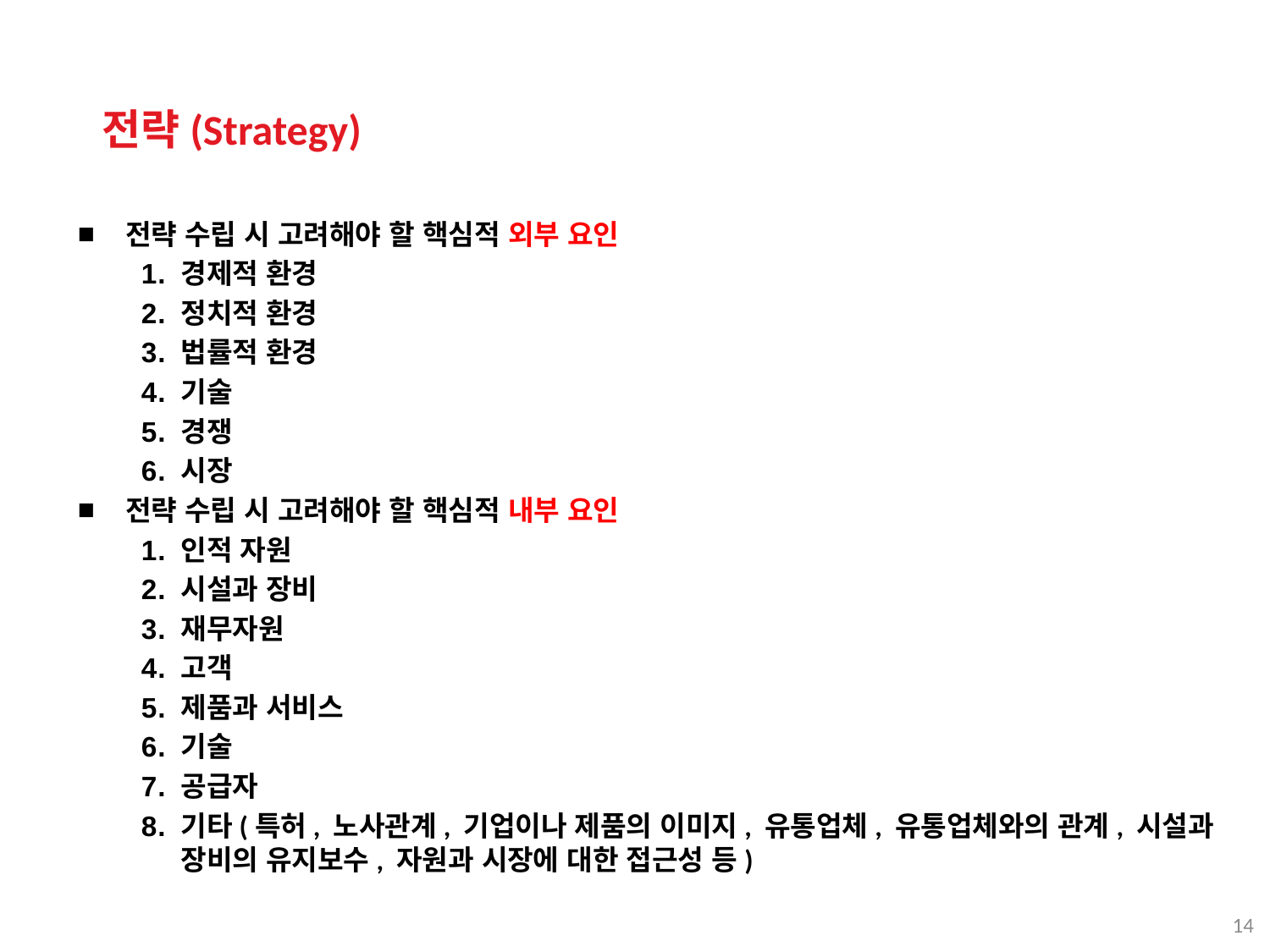

전략(Strategy)
전략 수립 시 고려해야 할 핵심적 외부 요인
경제적 환경
정치적 환경
법률적 환경
기술
경쟁
시장
전략 수립 시 고려해야 할 핵심적 내부 요인
인적 자원
시설과 장비
재무자원
고객
제품과 서비스
기술
공급자
기타(특허, 노사관계, 기업이나 제품의 이미지, 유통업체, 유통업체와의 관계, 시설과 장비의 유지보수, 자원과 시장에 대한 접근성 등)

14